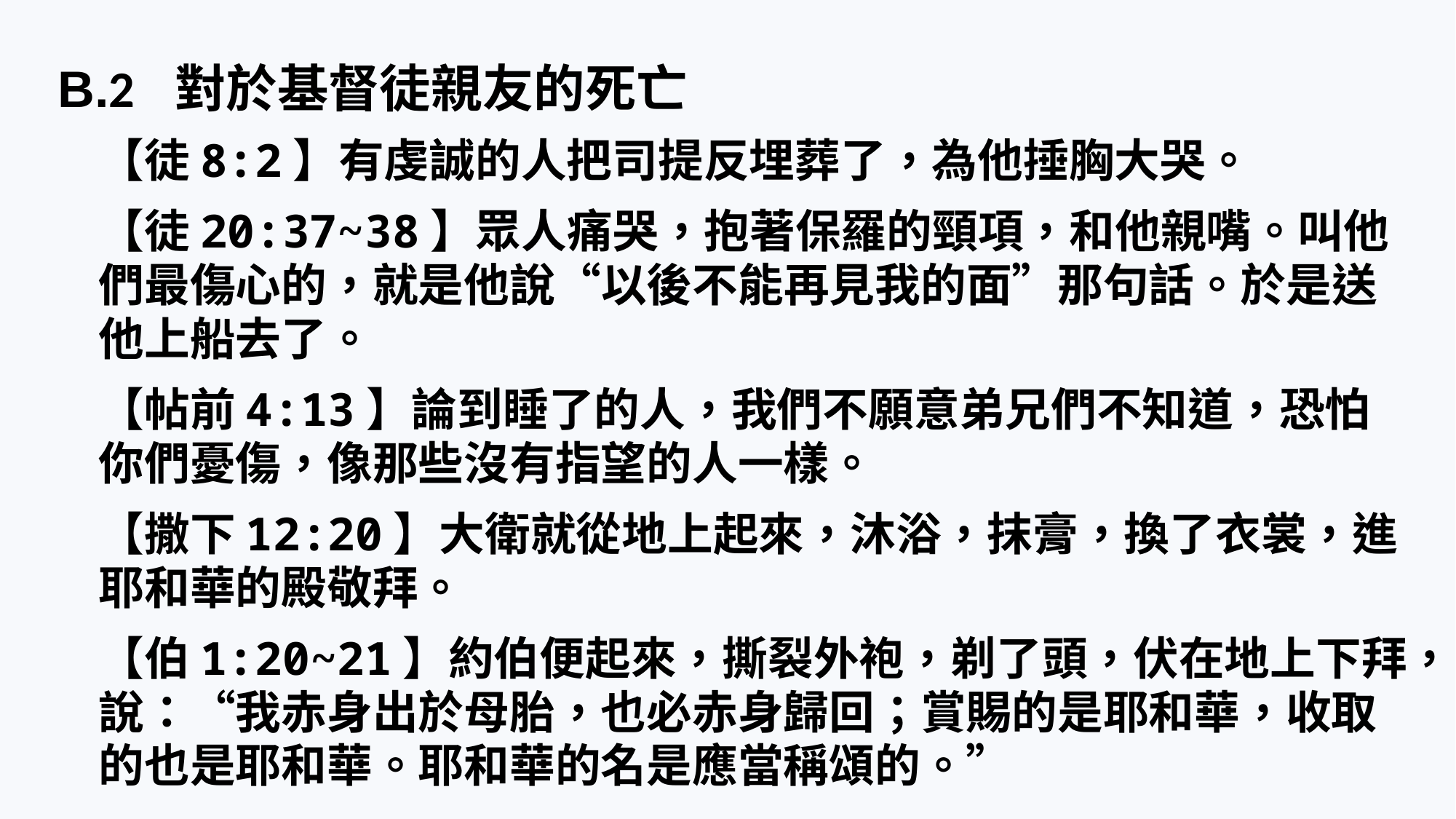

B.2  對於基督徒親友的死亡
【徒8:2】有虔誠的人把司提反埋葬了，為他捶胸大哭。
【徒20:37~38】眾人痛哭，抱著保羅的頸項，和他親嘴。叫他們最傷心的，就是他說“以後不能再見我的面”那句話。於是送他上船去了。
【帖前4:13】論到睡了的人，我們不願意弟兄們不知道，恐怕你們憂傷，像那些沒有指望的人一樣。
【撒下12:20】大衛就從地上起來，沐浴，抹膏，換了衣裳，進耶和華的殿敬拜。
【伯1:20~21】約伯便起來，撕裂外袍，剃了頭，伏在地上下拜，說：“我赤身出於母胎，也必赤身歸回；賞賜的是耶和華，收取的也是耶和華。耶和華的名是應當稱頌的。”